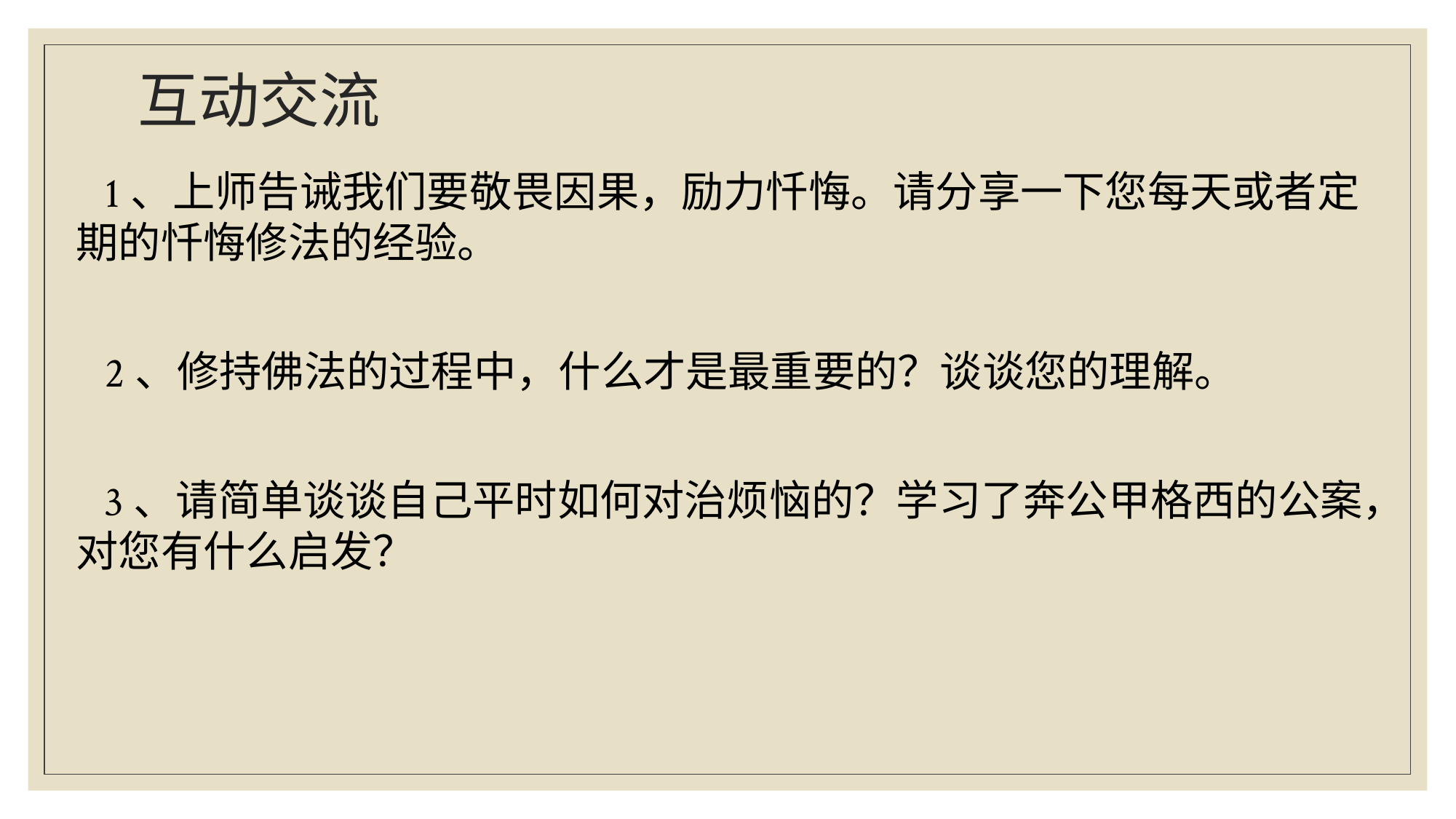

# 互动交流
   1、上师告诫我们要敬畏因果，励力忏悔。请分享一下您每天或者定期的忏悔修法的经验。

   2、修持佛法的过程中，什么才是最重要的？谈谈您的理解。

   3、请简单谈谈自己平时如何对治烦恼的？学习了奔公甲格西的公案，对您有什么启发？